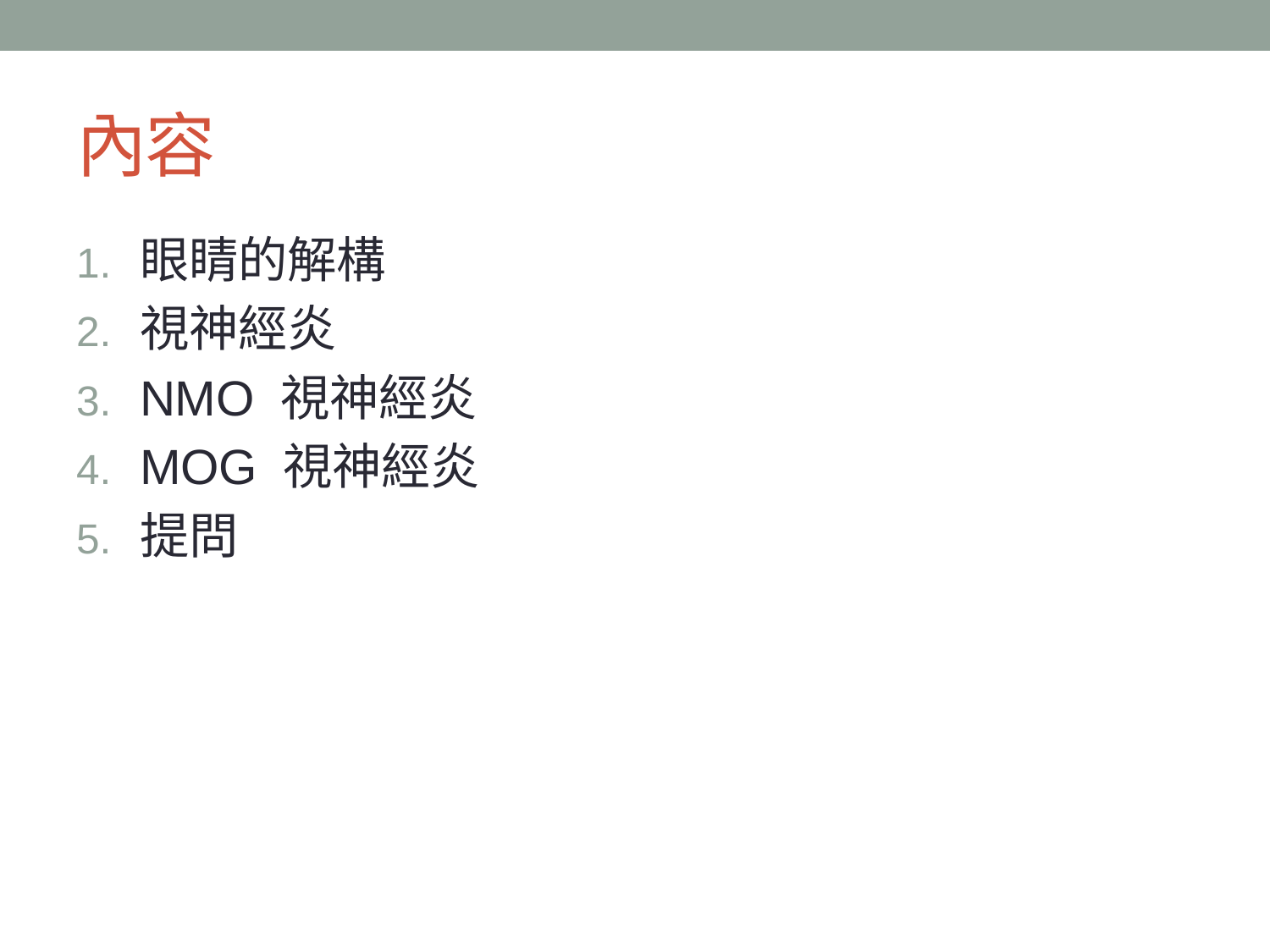

# 內容
眼睛的解構
視神經炎
NMO 視神經炎
MOG 視神經炎
提問